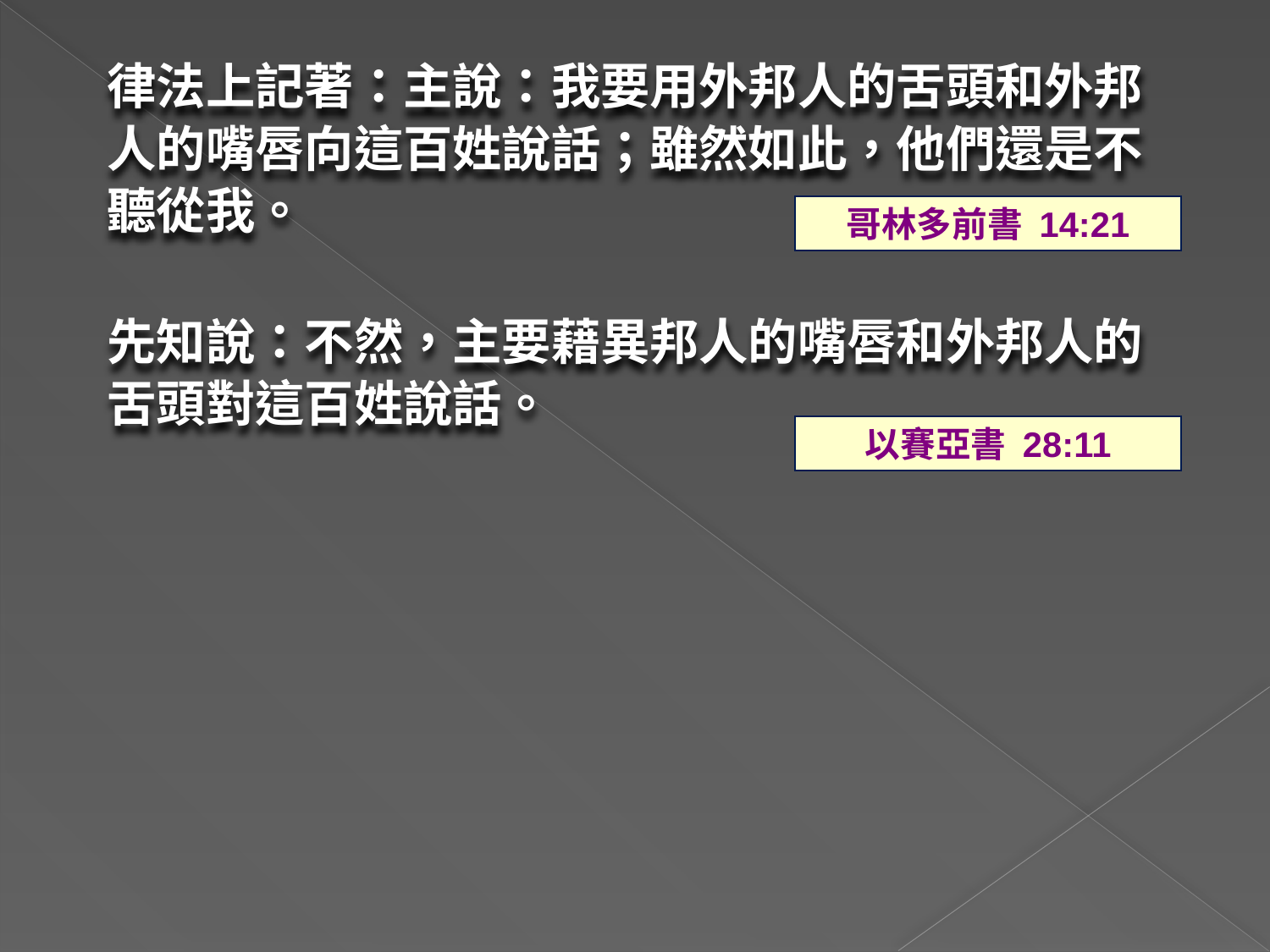

律法上記著：主說：我要用外邦人的舌頭和外邦人的嘴唇向這百姓說話；雖然如此，他們還是不聽從我。
哥林多前書 14:21
先知說：不然，主要藉異邦人的嘴唇和外邦人的舌頭對這百姓說話。
以賽亞書 28:11